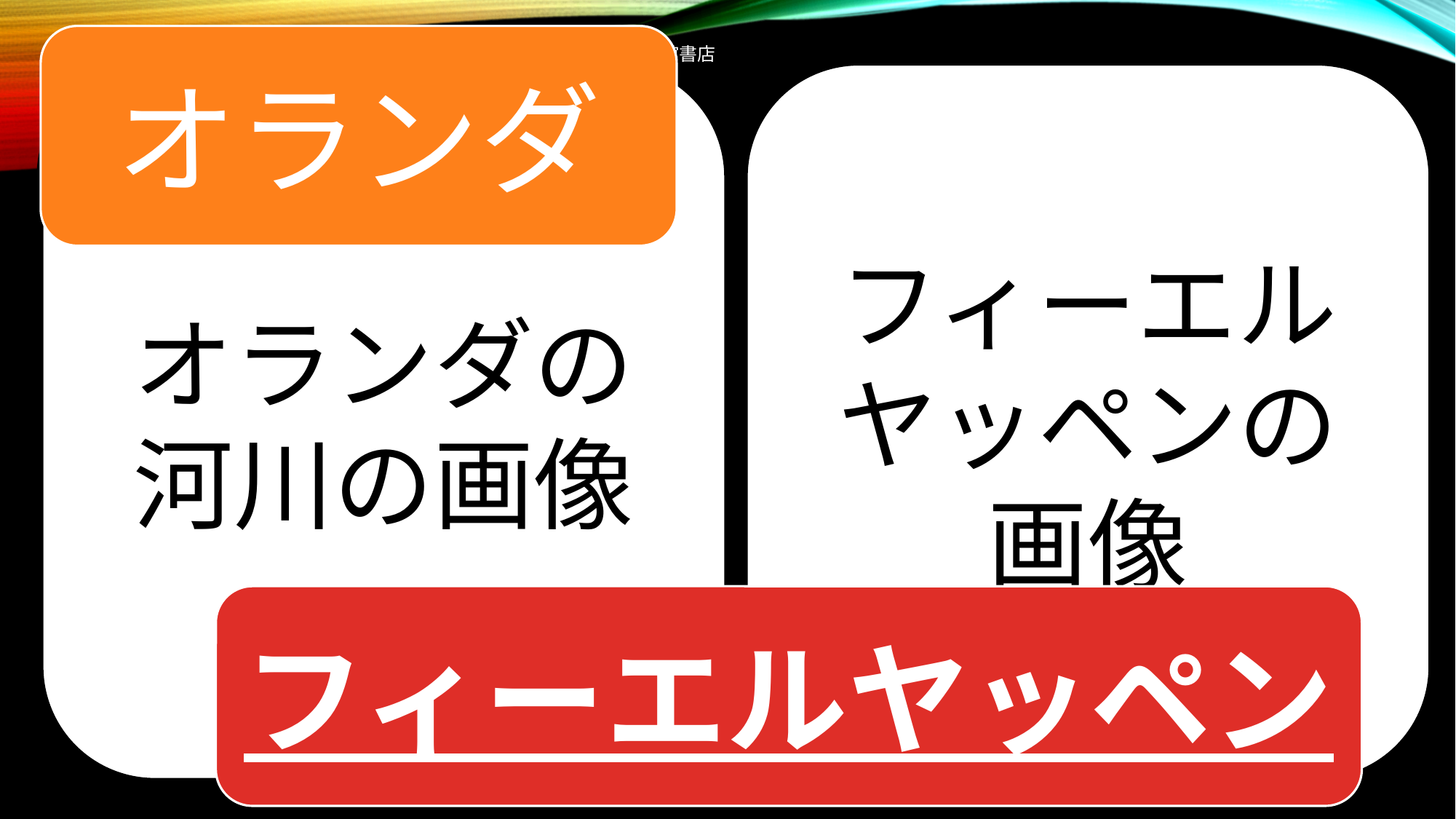

オランダ
出典：大修館書店
オランダの河川の画像
フィーエルヤッペンの画像
フィーエルヤッペン